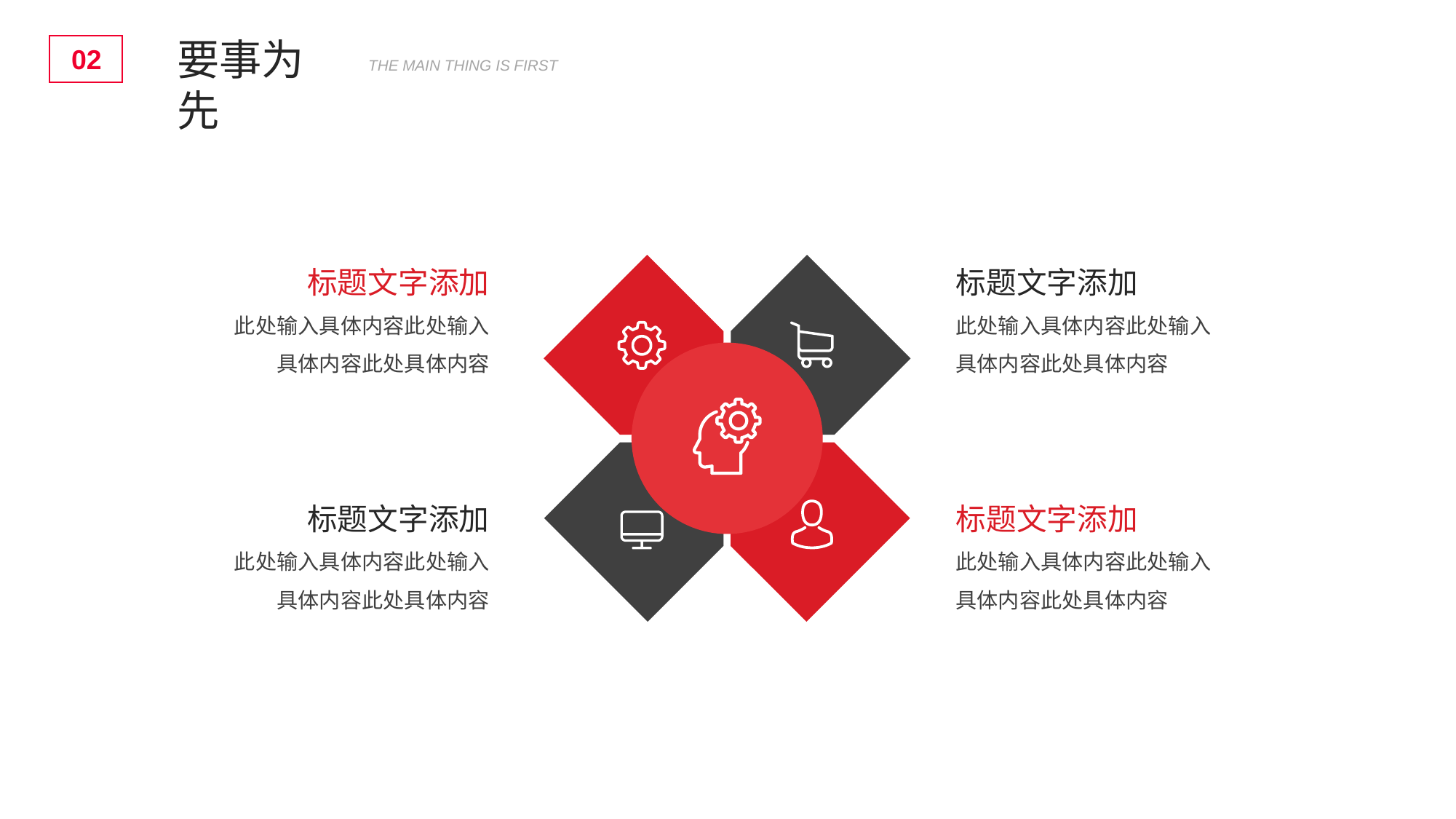

BY YUSHEN
要事为先

02
THE MAIN THING IS FIRST

标题文字添加
此处输入具体内容此处输入具体内容此处具体内容
标题文字添加
此处输入具体内容此处输入具体内容此处具体内容
标题文字添加
此处输入具体内容此处输入具体内容此处具体内容
标题文字添加
此处输入具体内容此处输入具体内容此处具体内容